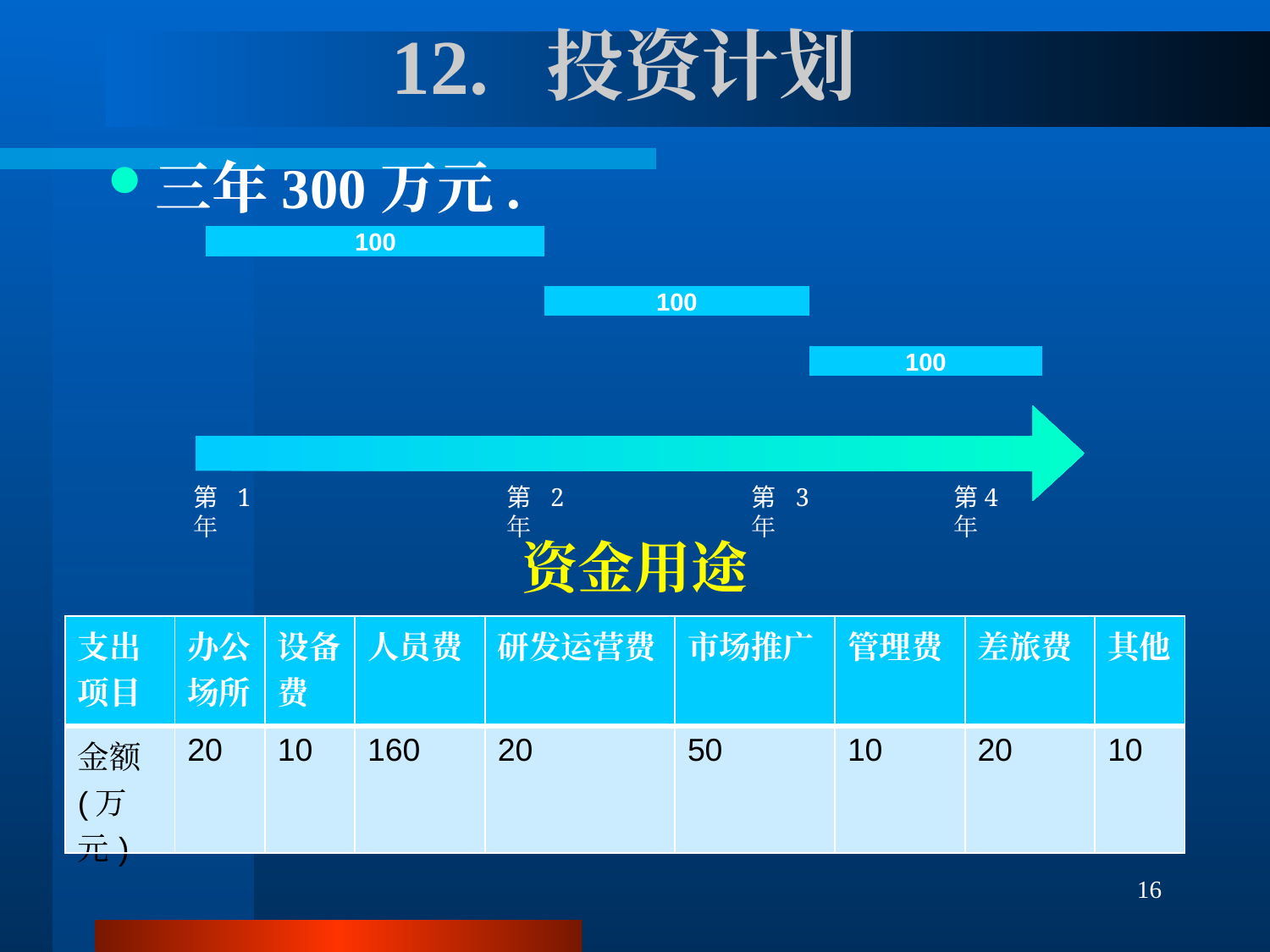

# 12.  投资计划
三年300万元.
100
100
100

第1年

第2年

第3年

第4年

资金用途

| 支出项目 | 办公场所 | 设备费 | 人员费 | 研发运营费 | 市场推广 | 管理费 | 差旅费 | 其他 |
| --- | --- | --- | --- | --- | --- | --- | --- | --- |
| 金额(万元) | 20 | 10 | 160 | 20 | 50 | 10 | 20 | 10 |
16